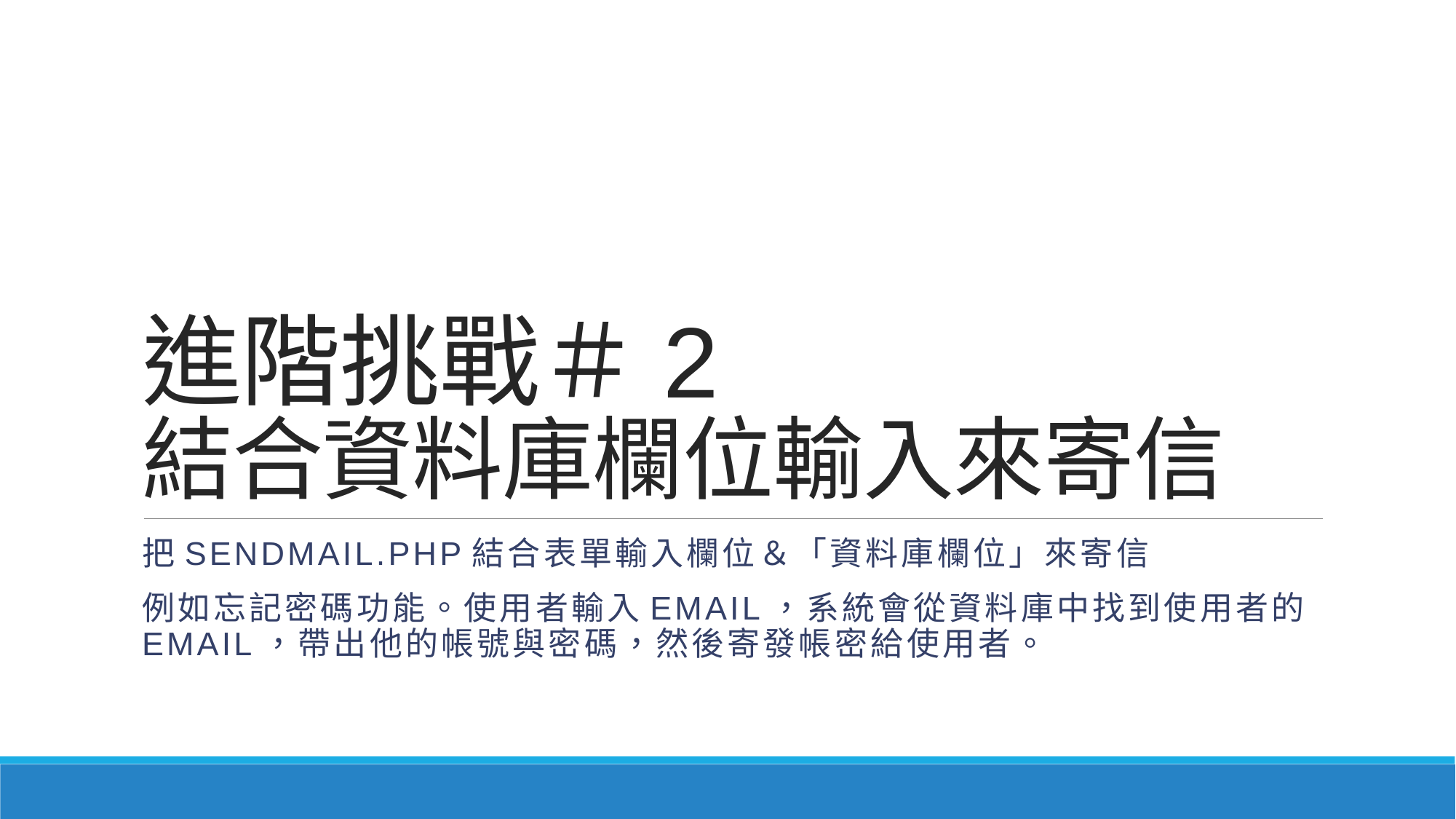

# 進階挑戰＃2 結合資料庫欄位輸入來寄信
把sendmail.php結合表單輸入欄位＆「資料庫欄位」來寄信
例如忘記密碼功能。使用者輸入email，系統會從資料庫中找到使用者的EMAIL，帶出他的帳號與密碼，然後寄發帳密給使用者。